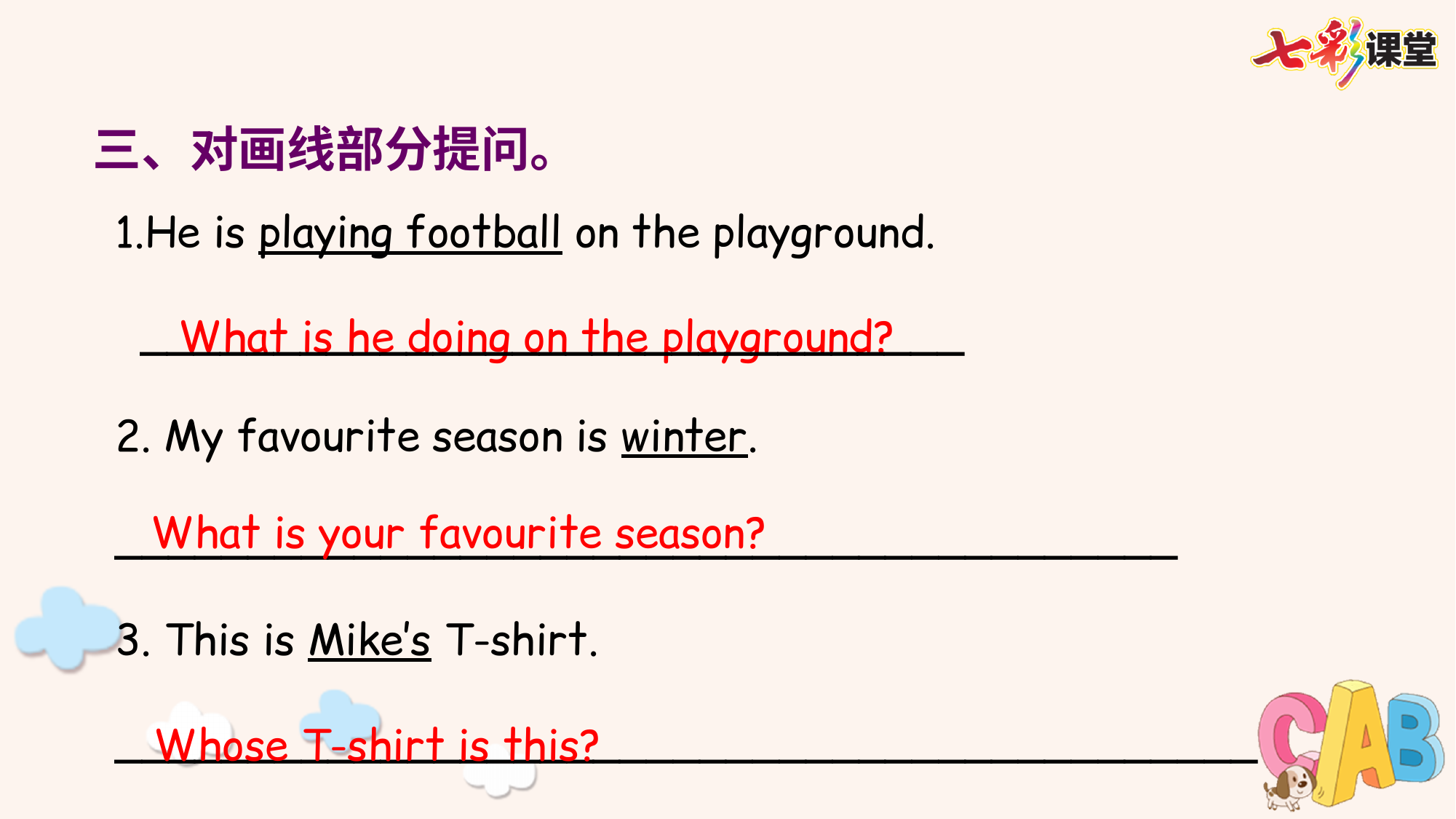

三、对画线部分提问。
1.He is playing football on the playground.

  _______________________________

2. My favourite season is winter.

________________________________________

3. This is Mike’s T-shirt.

___________________________________________
What is he doing on the playground?
What is your favourite season?
Whose T-shirt is this?